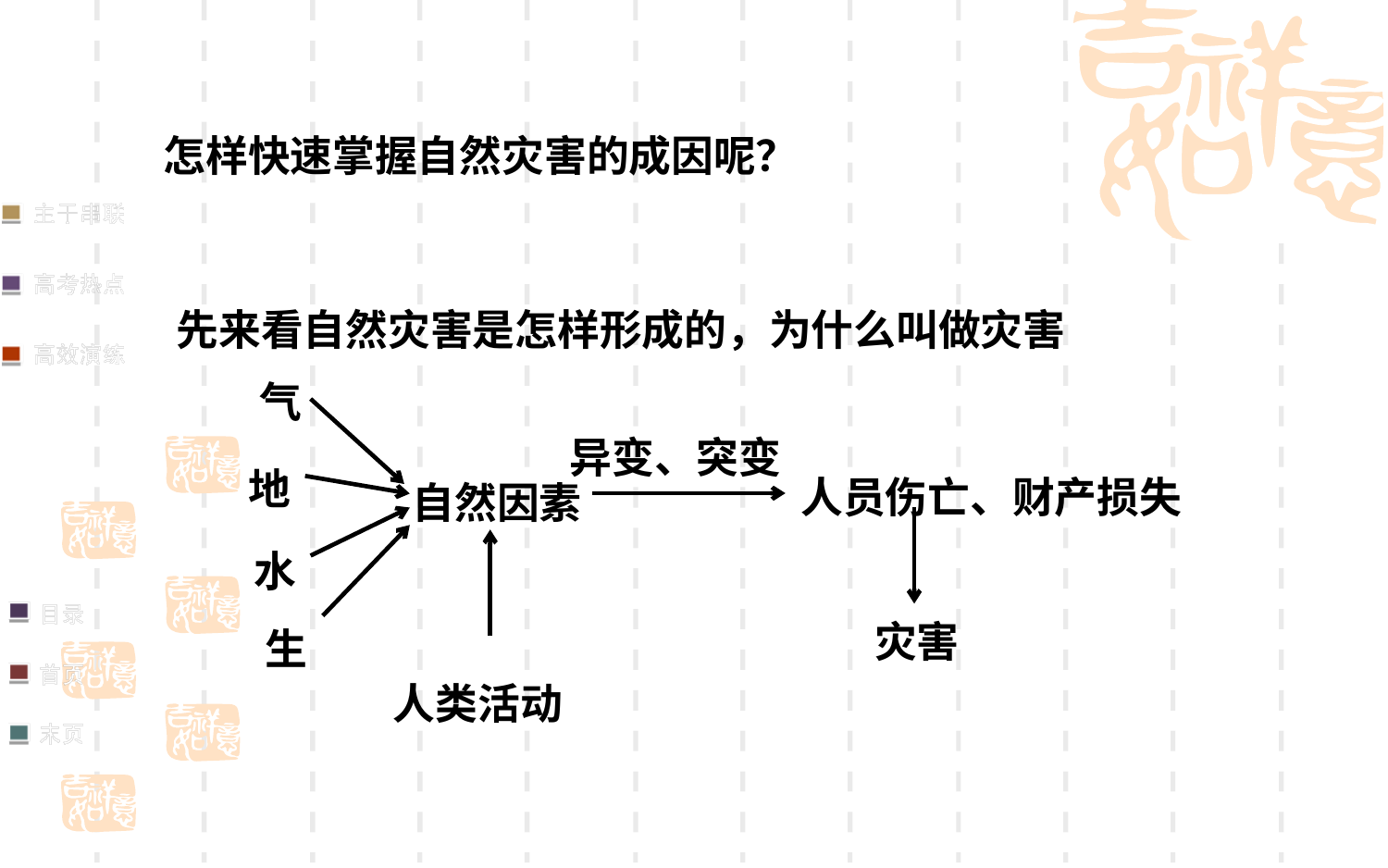

怎样快速掌握自然灾害的成因呢？
先来看自然灾害是怎样形成的，为什么叫做灾害
气
异变、突变
地
人员伤亡、财产损失
自然因素
水
灾害
生
人类活动